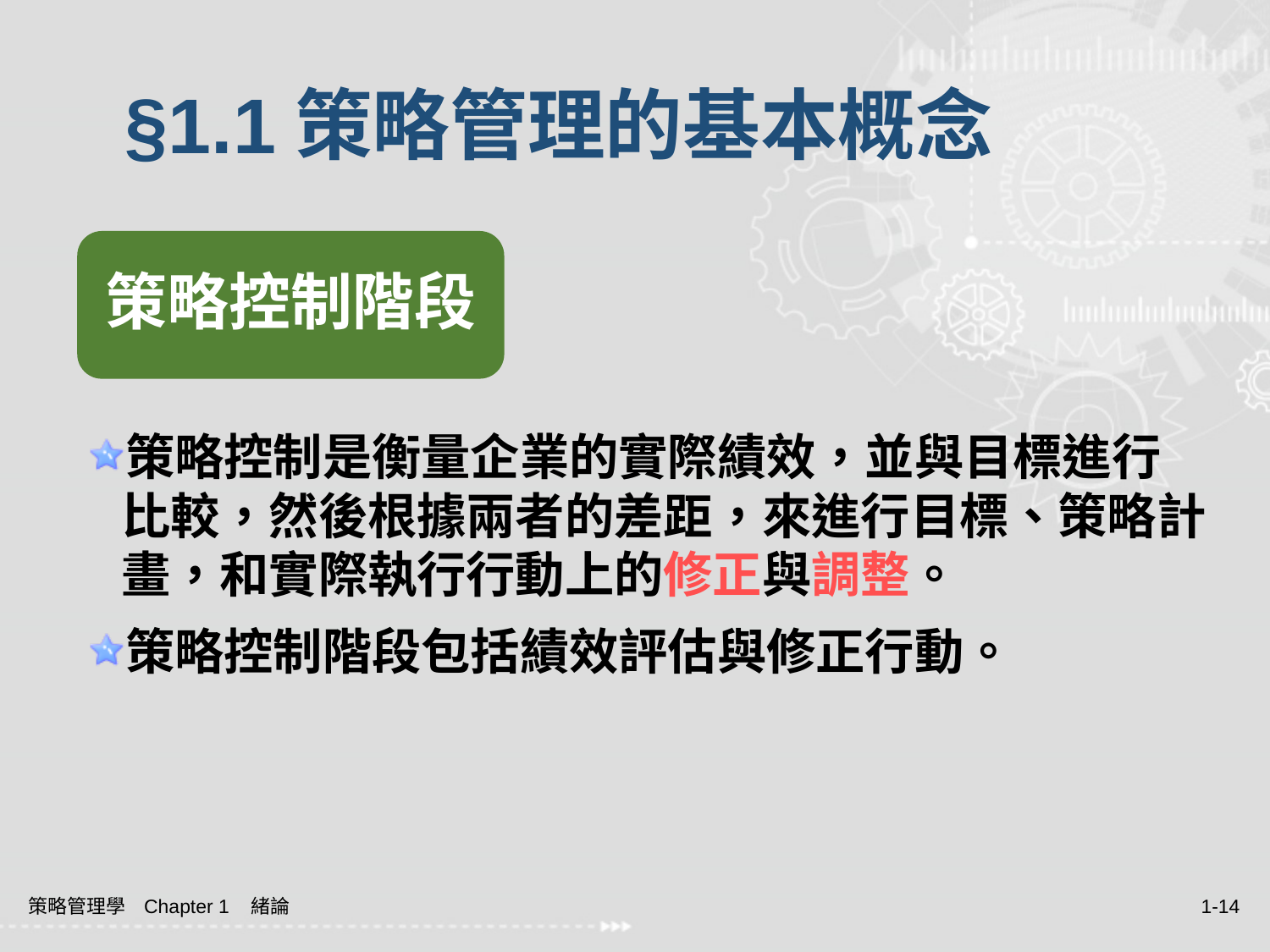

# §1.1策略管理的基本概念

策略控制階段
策略控制是衡量企業的實際績效，並與目標進行比較，然後根據兩者的差距，來進行目標、策略計畫，和實際執行行動上的修正與調整。
策略控制階段包括績效評估與修正行動。

策略管理學   Chapter 1   緒論
1-14